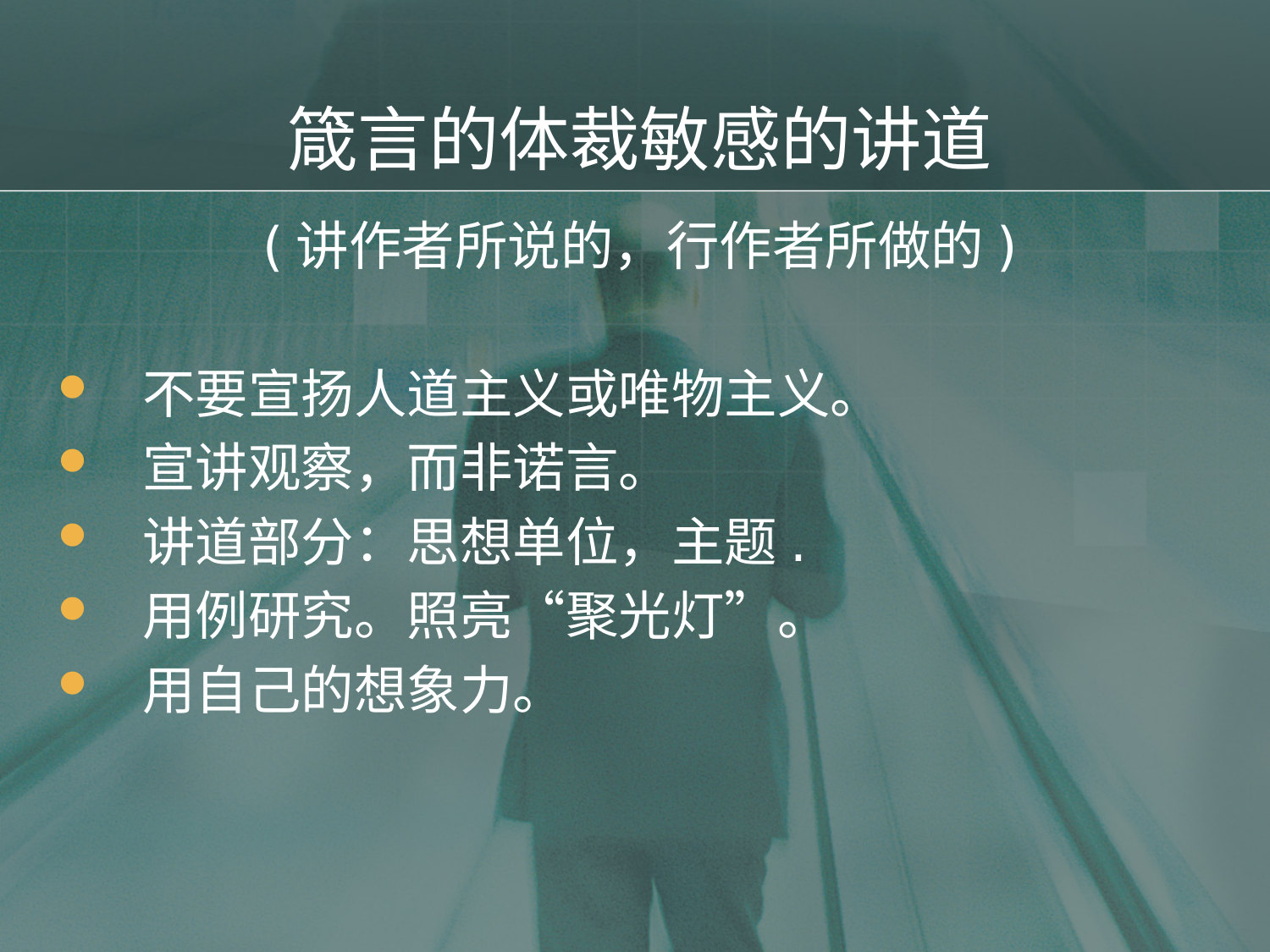

# 箴言的体裁敏感的讲道
(讲作者所说的，行作者所做的)

不要宣扬人道主义或唯物主义。
宣讲观察，而非诺言。
讲道部分：思想单位，主题.
用例研究。照亮“聚光灯”。
用自己的想象力。